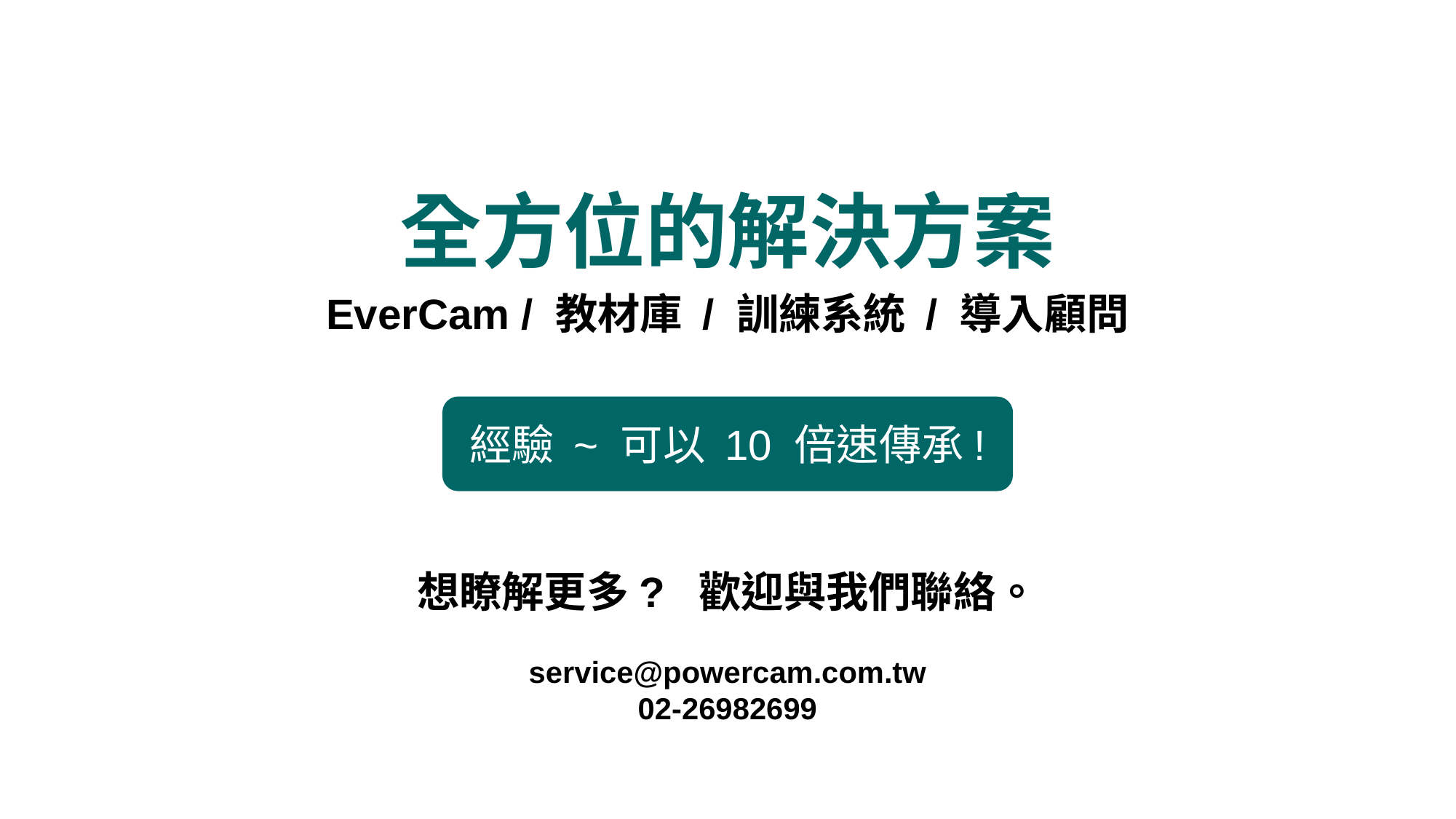

# 全方位的解決方案
EverCam / 教材庫 / 訓練系統 / 導入顧問
經驗 ~ 可以 10 倍速傳承!
想瞭解更多?  歡迎與我們聯絡。
service@powercam.com.tw
02-26982699